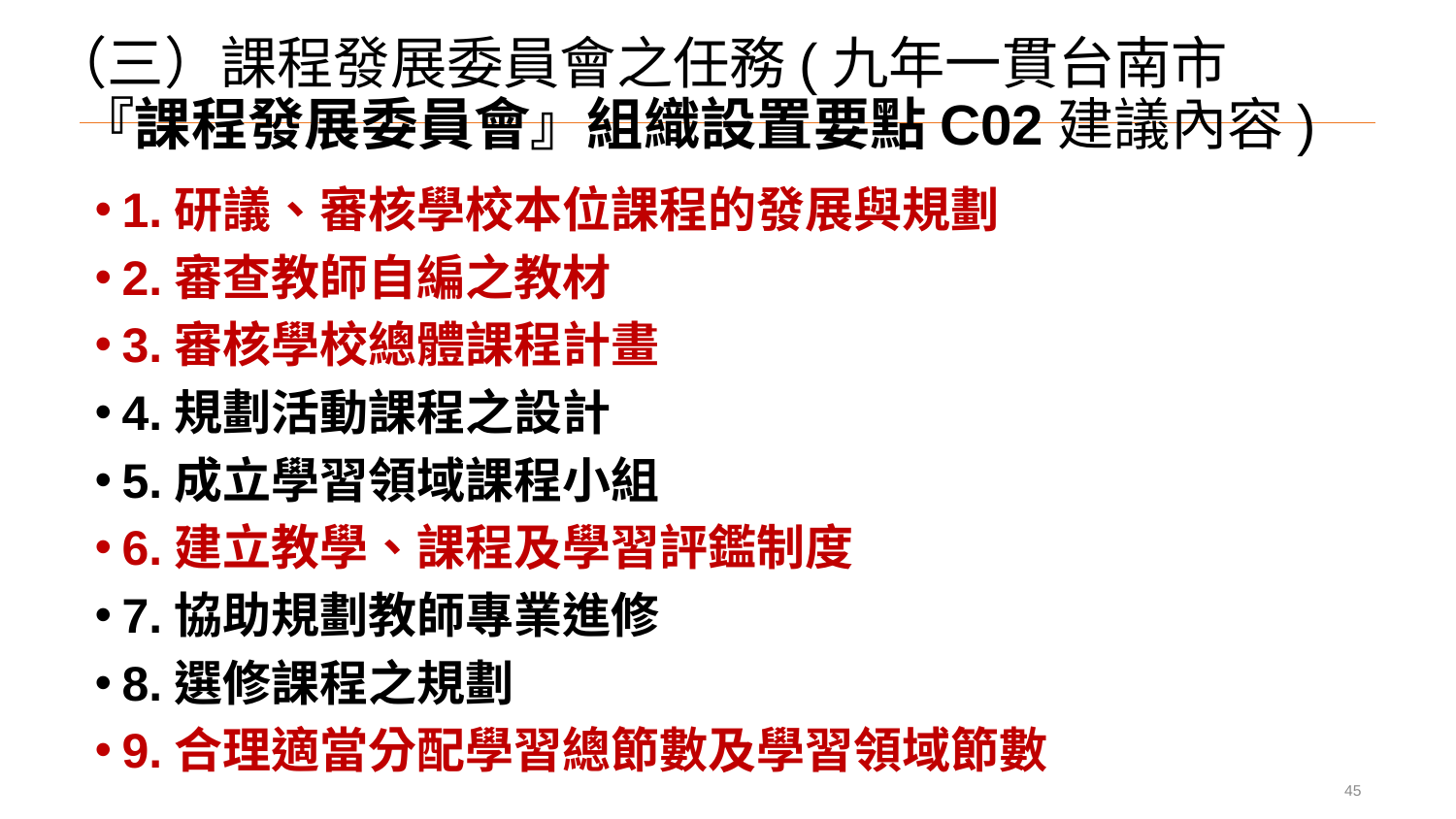

# （三）課程發展委員會之任務(九年一貫台南市『課程發展委員會』組織設置要點C02建議內容)
1.研議、審核學校本位課程的發展與規劃
2.審查教師自編之教材
3.審核學校總體課程計畫
4.規劃活動課程之設計
5.成立學習領域課程小組
6.建立教學、課程及學習評鑑制度
7.協助規劃教師專業進修
8.選修課程之規劃
9.合理適當分配學習總節數及學習領域節數
45